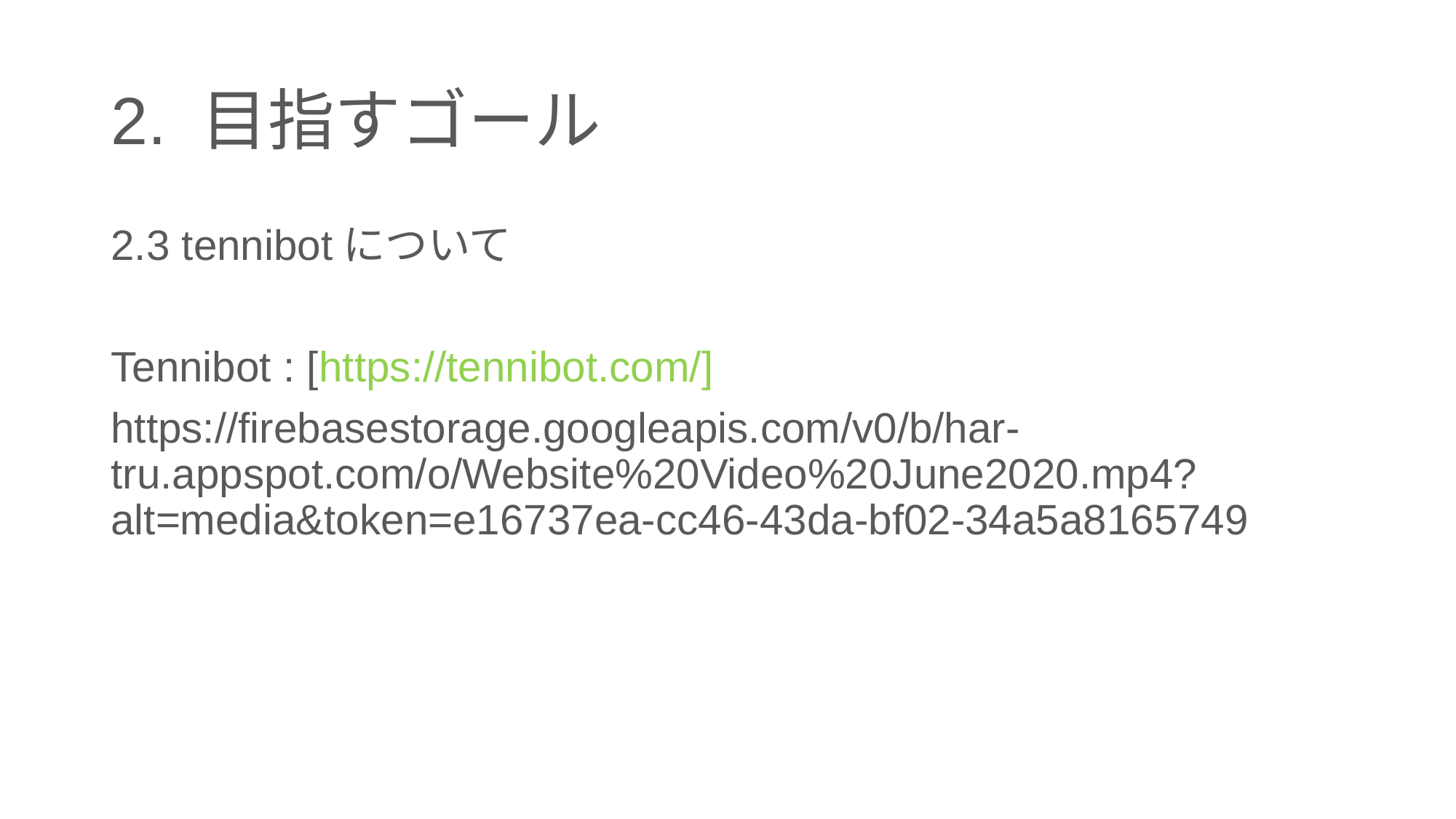

# 2. 目指すゴール
2.3 tennibotについて

Tennibot : [https://tennibot.com/]
https://firebasestorage.googleapis.com/v0/b/har-tru.appspot.com/o/Website%20Video%20June2020.mp4?alt=media&token=e16737ea-cc46-43da-bf02-34a5a8165749